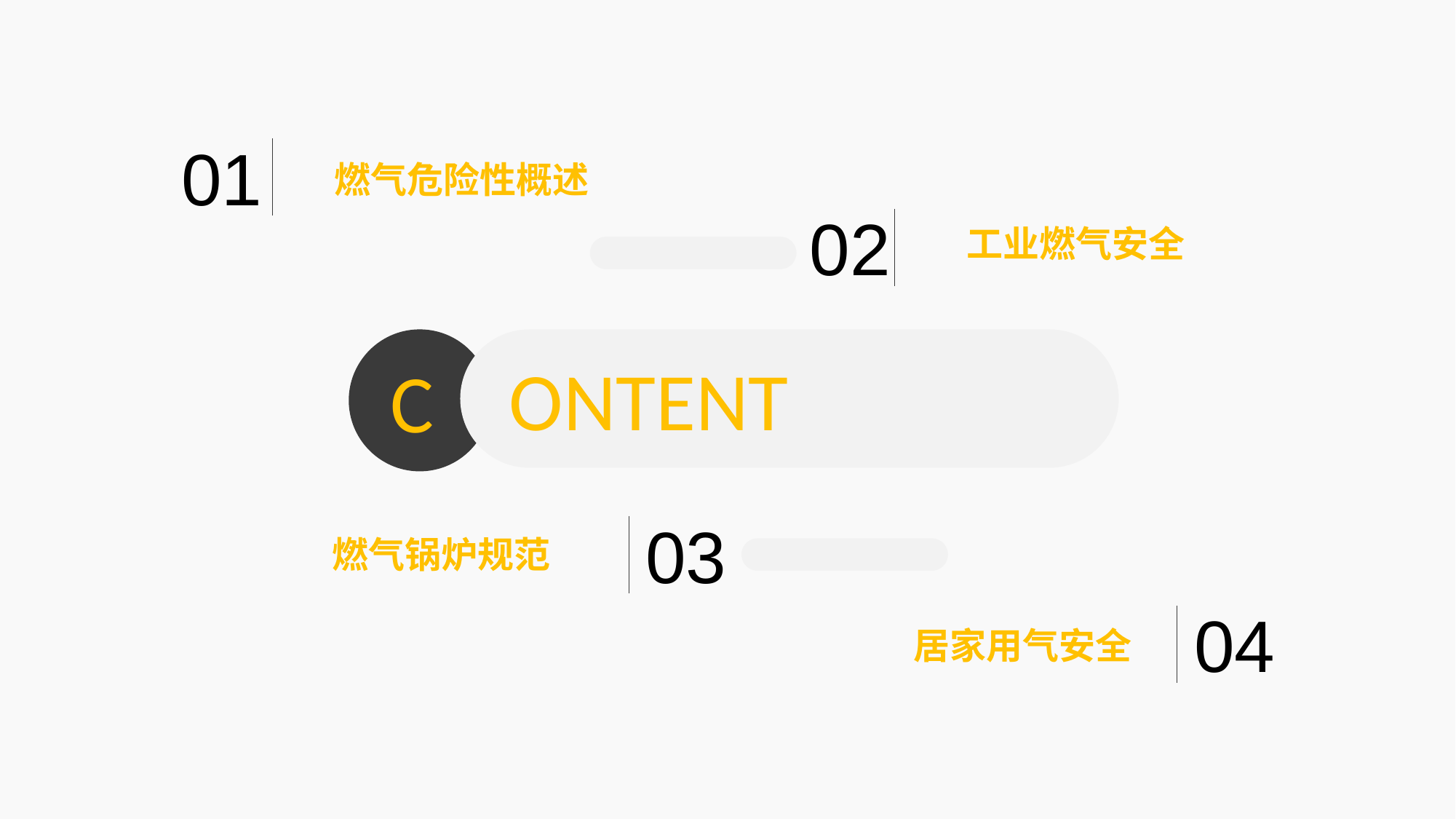

01
燃气危险性概述
02
工业燃气安全

ONTENT
C
03
燃气锅炉规范

04
居家用气安全